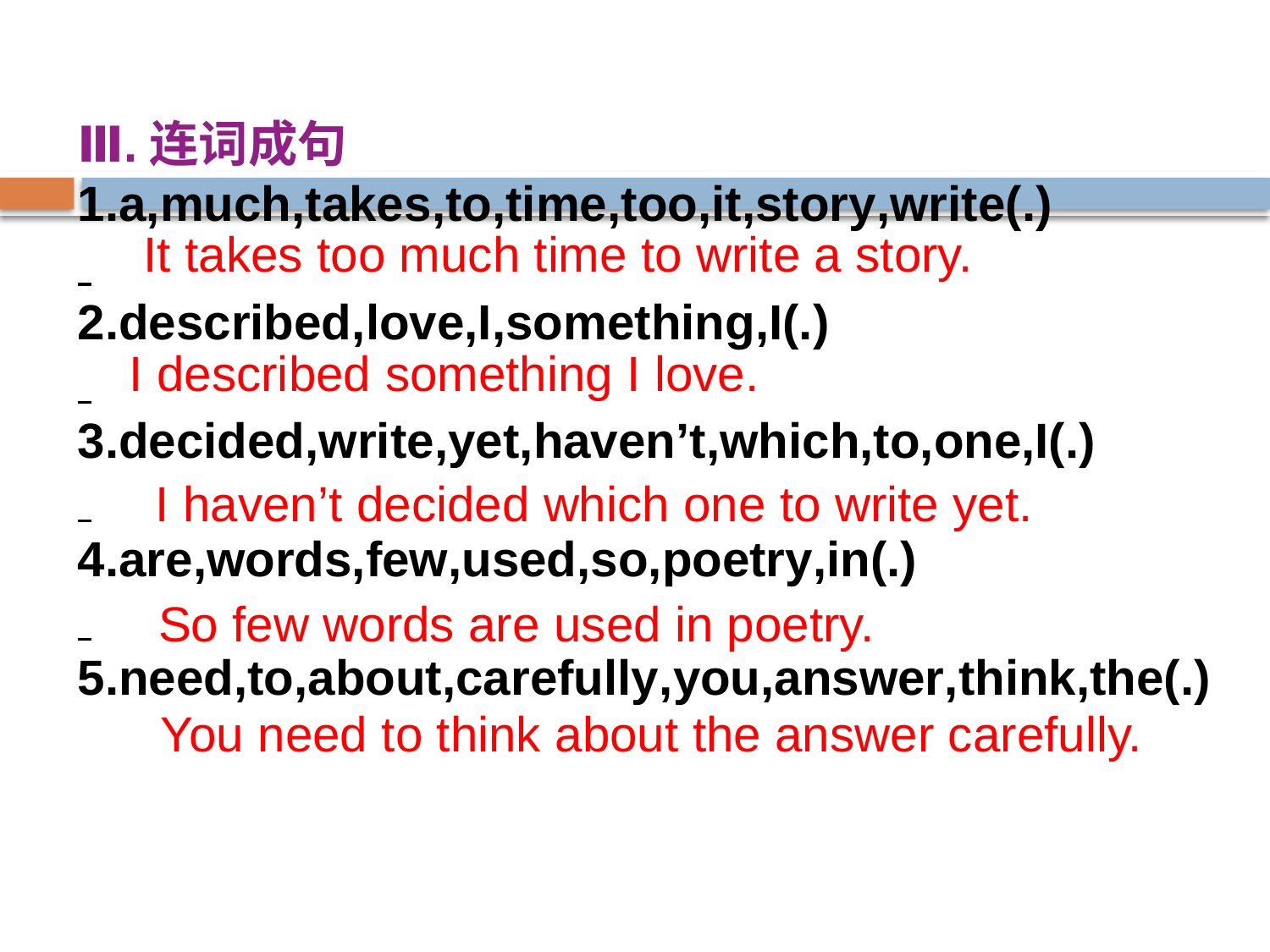

Ⅲ.连词成句
1.a,much,takes,to,time,too,it,story,write(.)

2.described,love,I,something,I(.)

3.decided,write,yet,haven’t,which,to,one,I(.)

4.are,words,few,used,so,poetry,in(.)

5.need,to,about,carefully,you,answer,think,the(.)

It takes too much time to write a story.
I described something I love.
I haven’t decided which one to write yet.
So few words are used in poetry.
You need to think about the answer carefully.